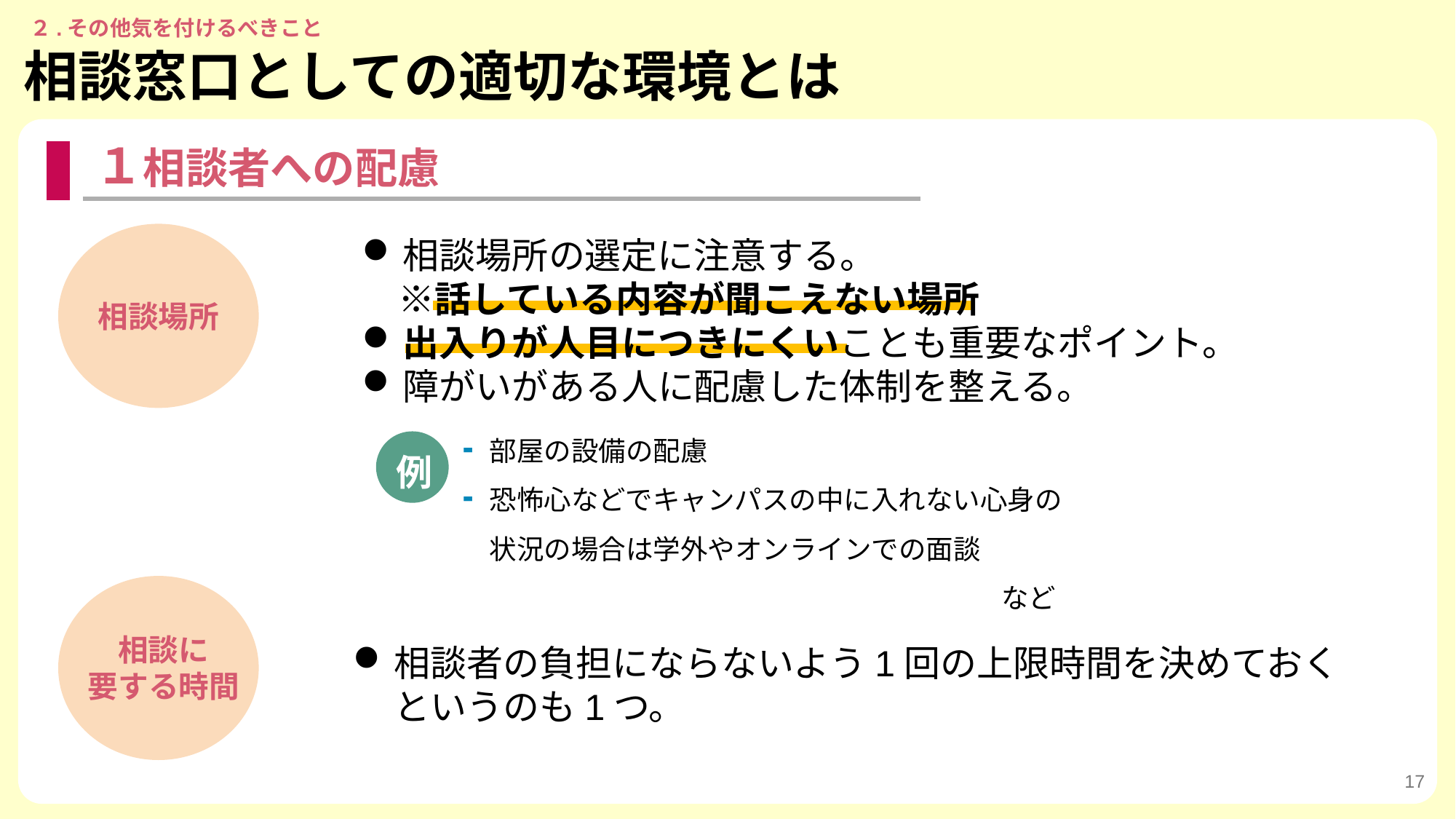

２.その他気を付けるべきこと
相談窓口としての適切な環境とは
　１相談者への配慮

相談場所の選定に注意する。
　※話している内容が聞こえない場所
出入りが人目につきにくいことも重要なポイント。
障がいがある人に配慮した体制を整える。
相談場所
部屋の設備の配慮
恐怖心などでキャンパスの中に入れない心身の状況の場合は学外やオンラインでの面談
　　　　　　　　　　　　　　　　　　　　など

例

相談に
要する時間
相談者の負担にならないよう1回の上限時間を決めておくというのも1つ。
17